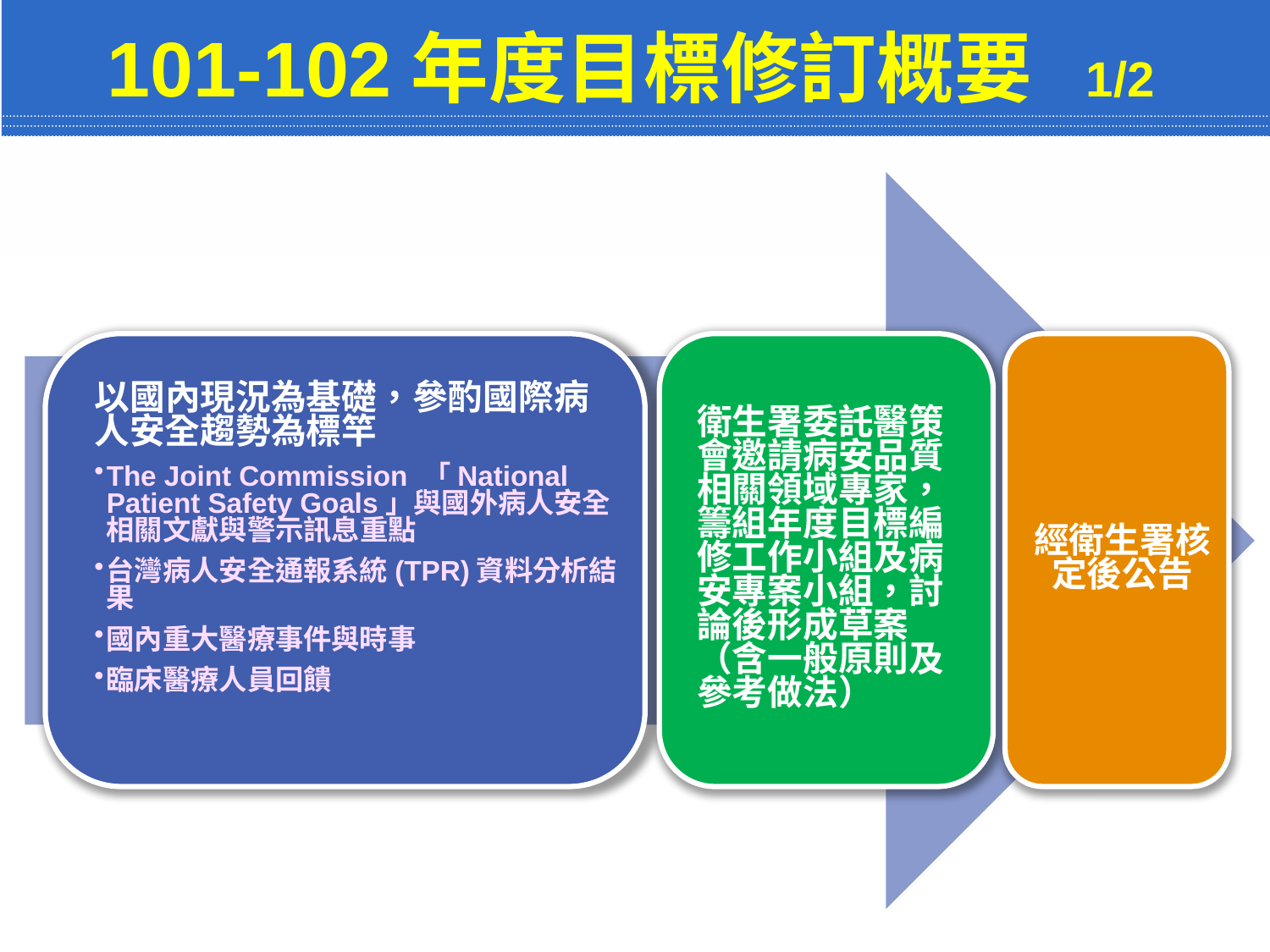

# 101-102年度目標修訂概要  1/2
以國內現況為基礎，參酌國際病人安全趨勢為標竿
The Joint Commission 「National Patient Safety Goals」與國外病人安全相關文獻與警示訊息重點
台灣病人安全通報系統(TPR)資料分析結果
國內重大醫療事件與時事
臨床醫療人員回饋
衛生署委託醫策會邀請病安品質相關領域專家，籌組年度目標編修工作小組及病安專案小組，討論後形成草案（含一般原則及參考做法）
經衛生署核定後公告